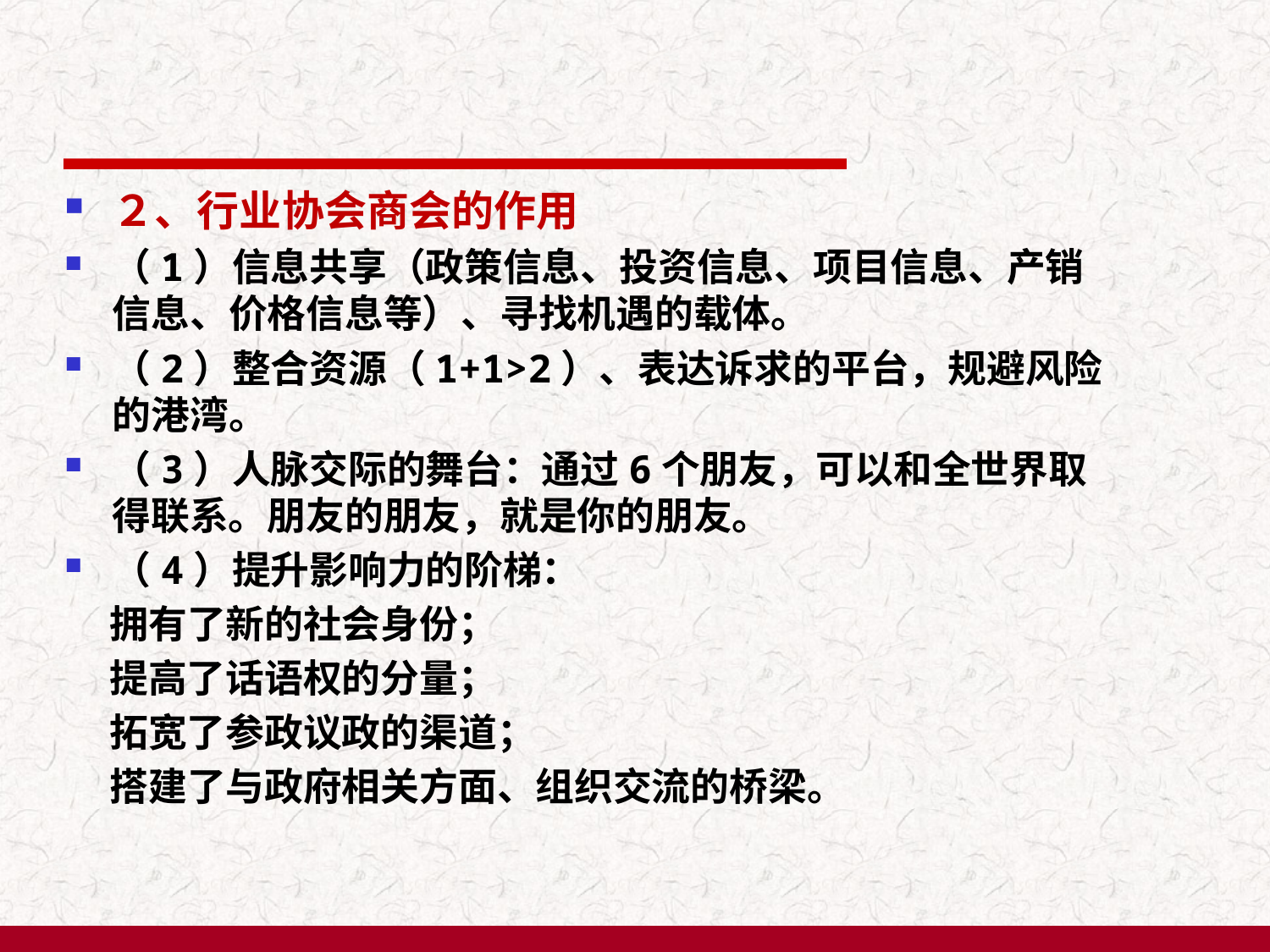

２、行业协会商会的作用
（1）信息共享（政策信息、投资信息、项目信息、产销信息、价格信息等）、寻找机遇的载体。
（2）整合资源（1+1>2）、表达诉求的平台，规避风险的港湾。
（3）人脉交际的舞台：通过6个朋友，可以和全世界取得联系。朋友的朋友，就是你的朋友。
（4）提升影响力的阶梯：
    拥有了新的社会身份；
    提高了话语权的分量；
    拓宽了参政议政的渠道；
    搭建了与政府相关方面、组织交流的桥梁。